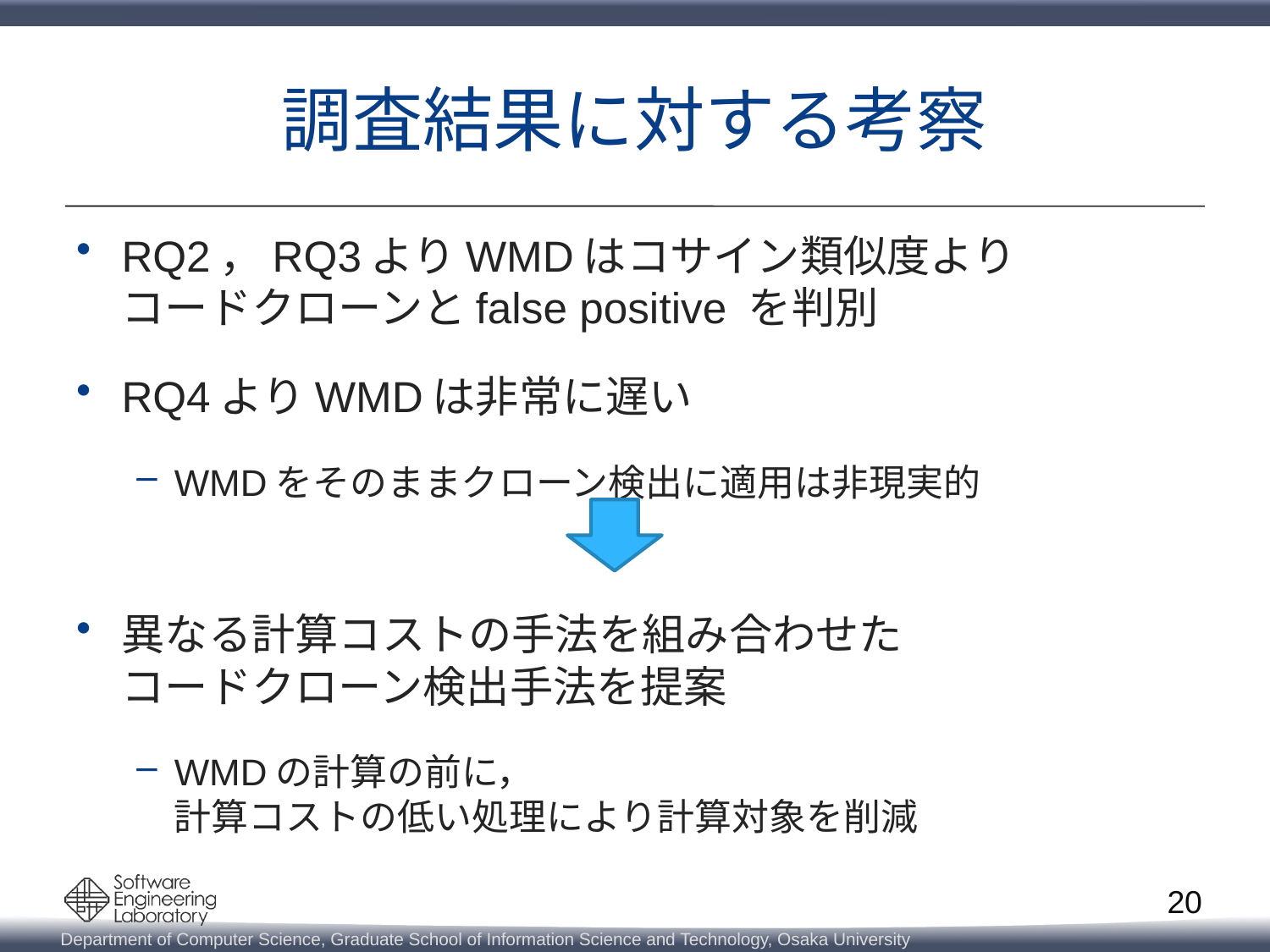

# 調査結果に対する考察
RQ2，RQ3よりWMDはコサイン類似度より
コードクローンとfalse positive を判別
RQ4よりWMDは非常に遅い
WMDをそのままクローン検出に適用は非現実的

異なる計算コストの手法を組み合わせた
コードクローン検出手法を提案
WMDの計算の前に，
計算コストの低い処理により計算対象を削減

20